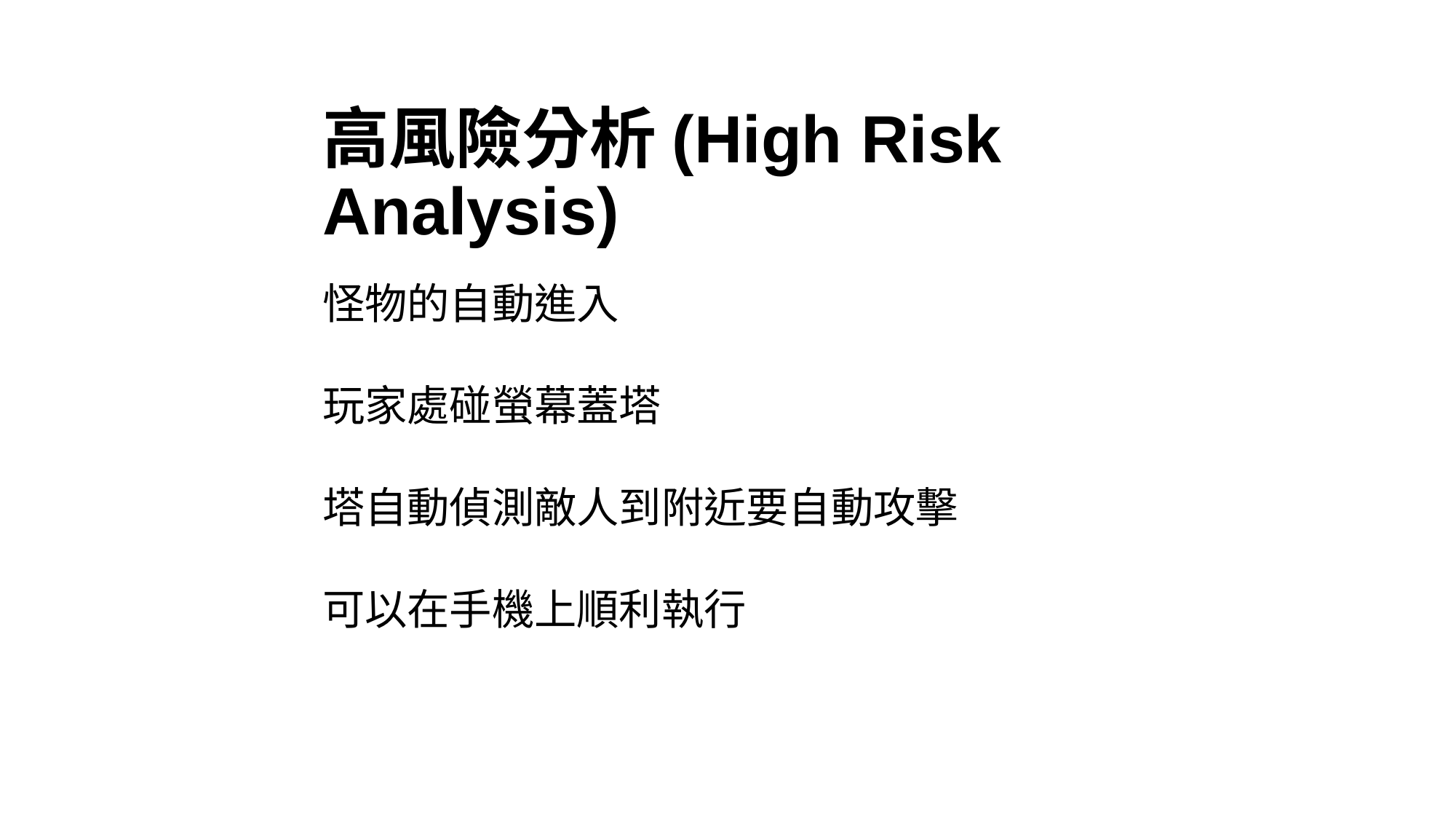

# 高風險分析(High Risk Analysis)
怪物的自動進入

玩家處碰螢幕蓋塔

塔自動偵測敵人到附近要自動攻擊

可以在手機上順利執行